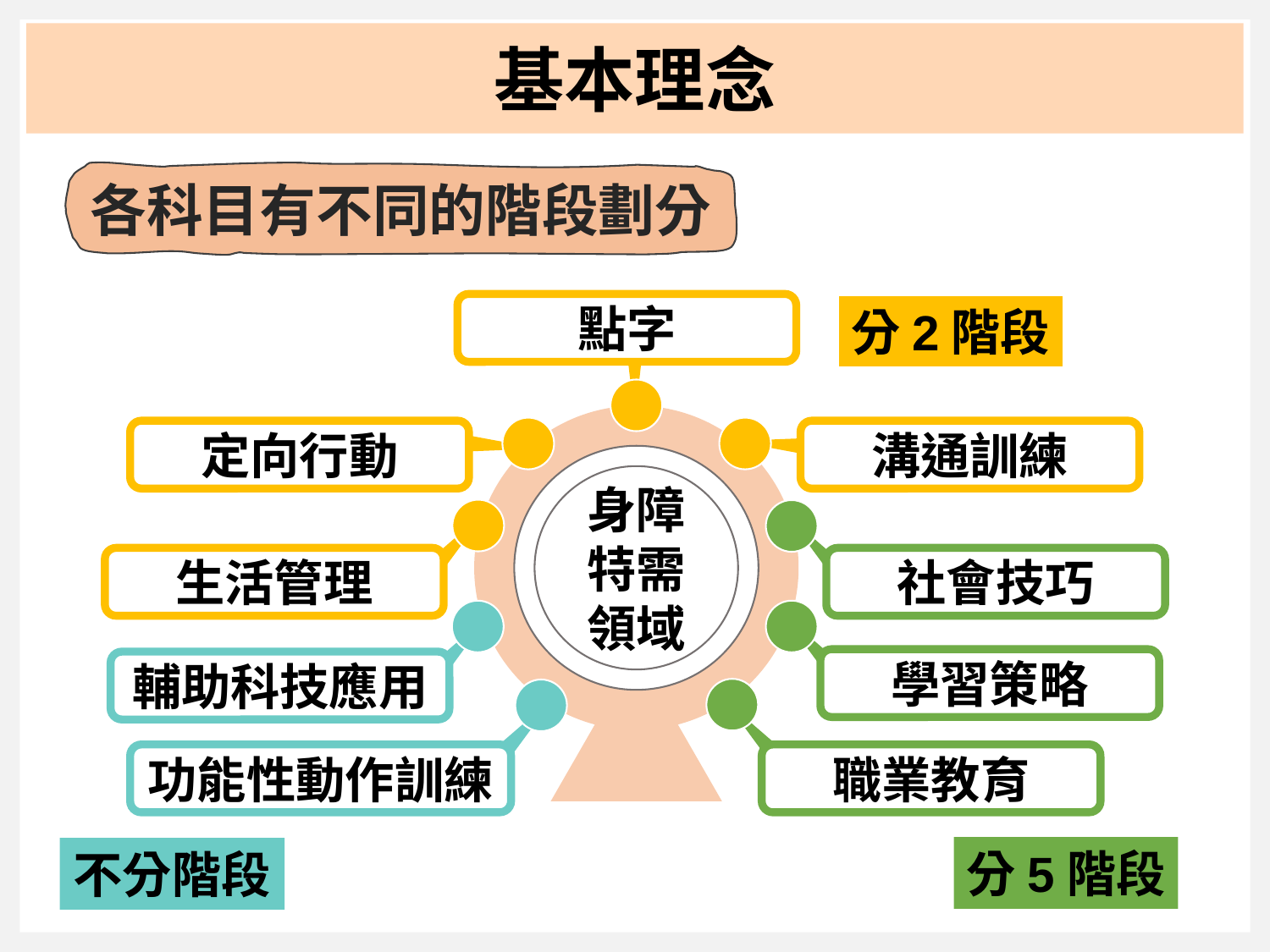

基本理念
各科目有不同的階段劃分
點字

身障特需領域

定向行動
溝通訓練

生活管理
社會技巧

學習策略
輔助科技應用

功能性動作訓練
職業教育
分2階段
分5階段
不分階段